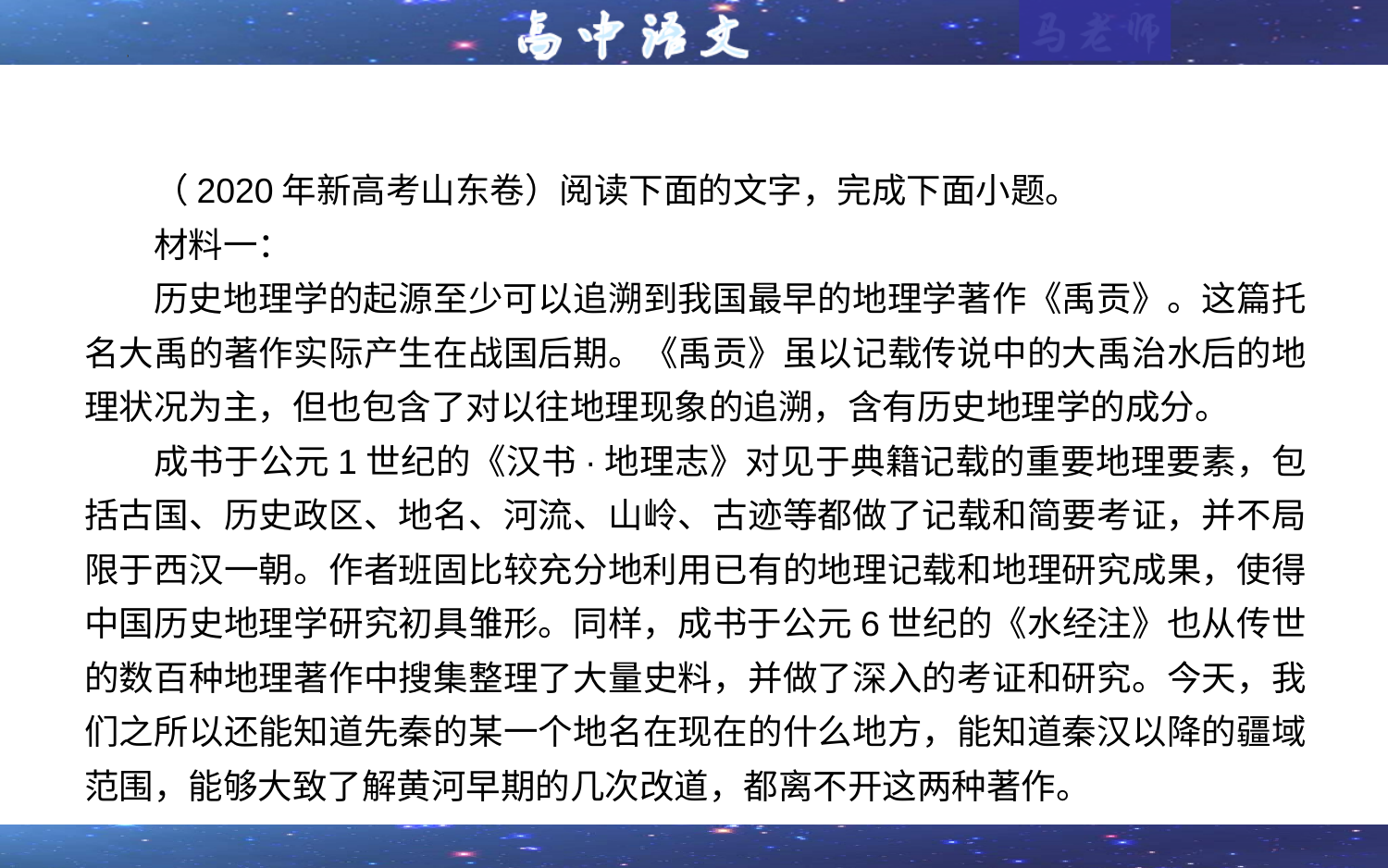

（2020年新高考山东卷）阅读下面的文字，完成下面小题。
材料一：
历史地理学的起源至少可以追溯到我国最早的地理学著作《禹贡》。这篇托名大禹的著作实际产生在战国后期。《禹贡》虽以记载传说中的大禹治水后的地理状况为主，但也包含了对以往地理现象的追溯，含有历史地理学的成分。
成书于公元1世纪的《汉书·地理志》对见于典籍记载的重要地理要素，包括古国、历史政区、地名、河流、山岭、古迹等都做了记载和简要考证，并不局限于西汉一朝。作者班固比较充分地利用已有的地理记载和地理研究成果，使得中国历史地理学研究初具雏形。同样，成书于公元6世纪的《水经注》也从传世的数百种地理著作中搜集整理了大量史料，并做了深入的考证和研究。今天，我们之所以还能知道先秦的某一个地名在现在的什么地方，能知道秦汉以降的疆域范围，能够大致了解黄河早期的几次改道，都离不开这两种著作。